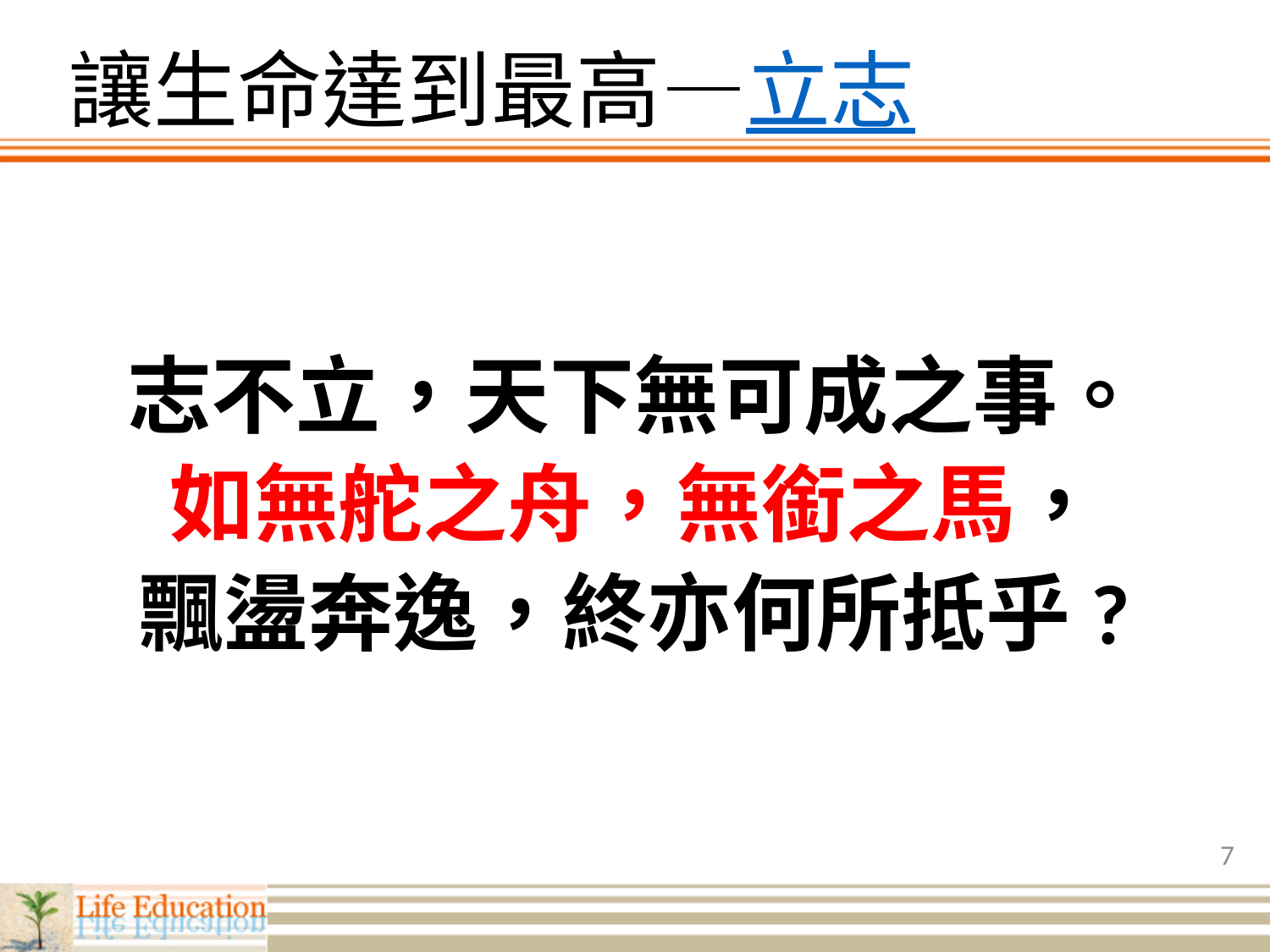

# 讓生命達到最高—立志

志不立，天下無可成之事。
如無舵之舟，無銜之馬，
飄盪奔逸，終亦何所抵乎?

7